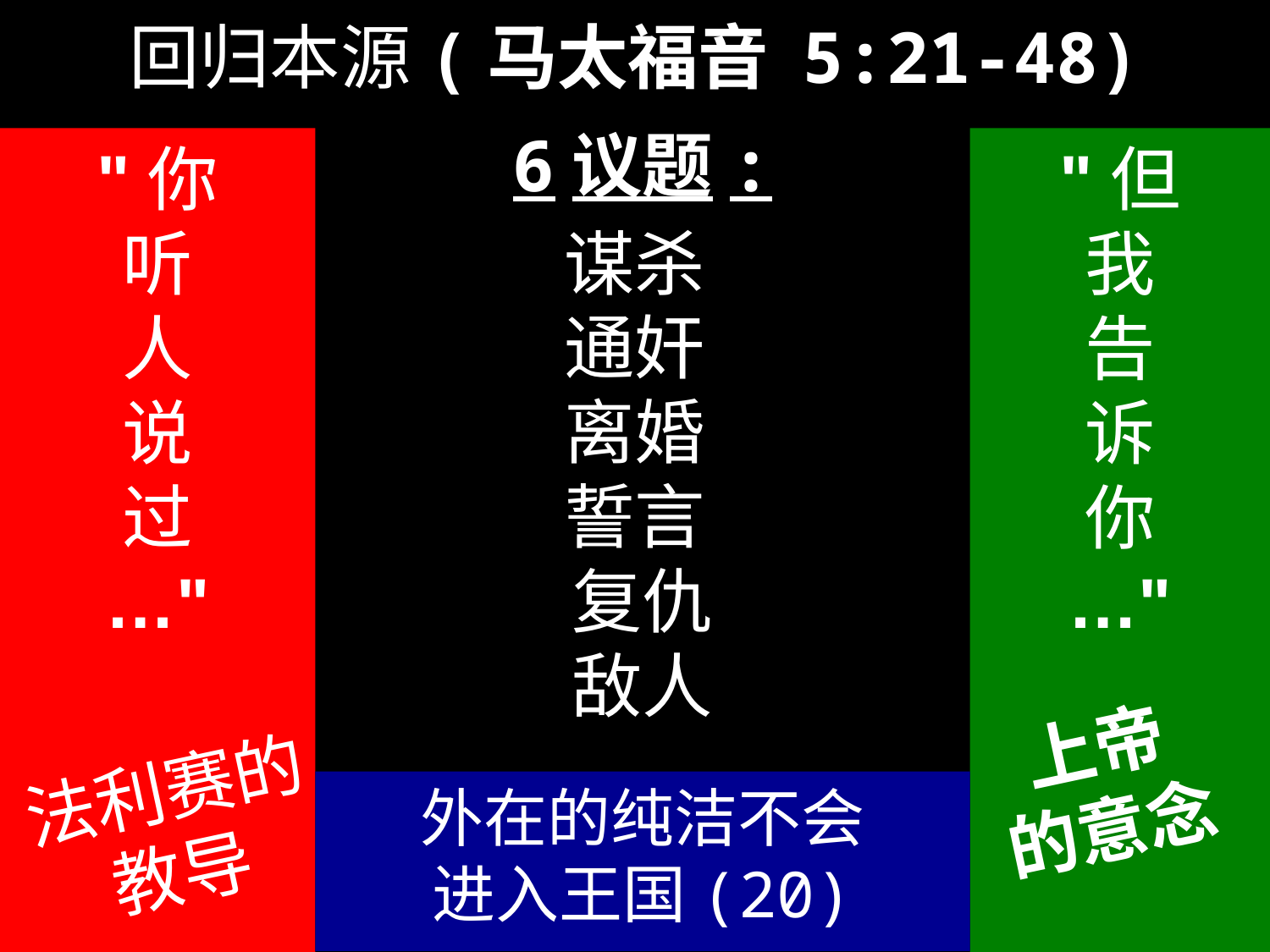

# 回归本源(马太福音 5:21-48)

6议题:
"你
听
人
说
过
…"
"但
我
告
诉
你
…"
谋杀
通奸
离婚
誓言
复仇
敌人
上帝
的意念

法利赛的教导
外在的纯洁不会
进入王国(20)